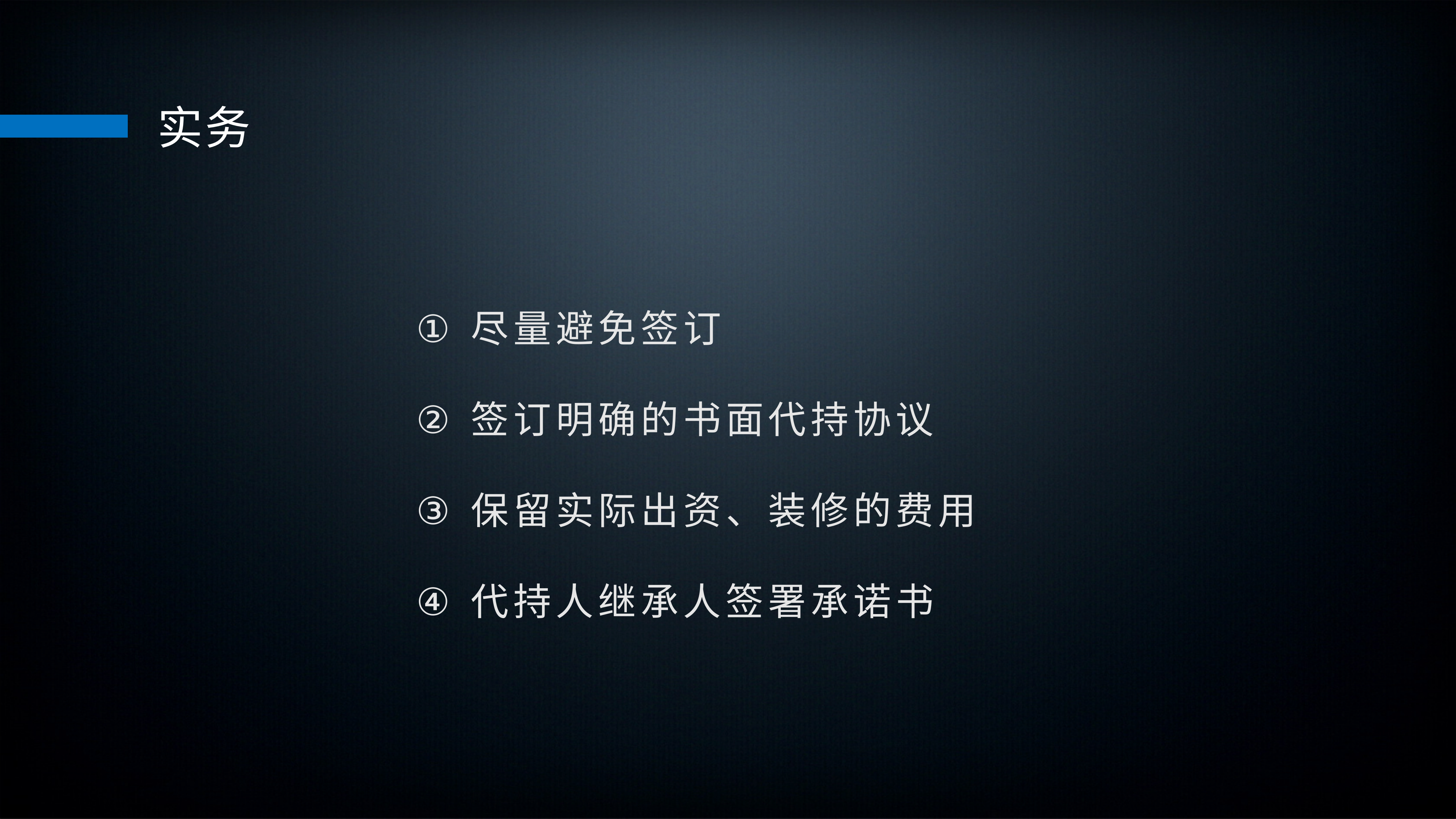

实务

尽量避免签订
签订明确的书面代持协议
保留实际出资、装修的费用
代持人继承人签署承诺书